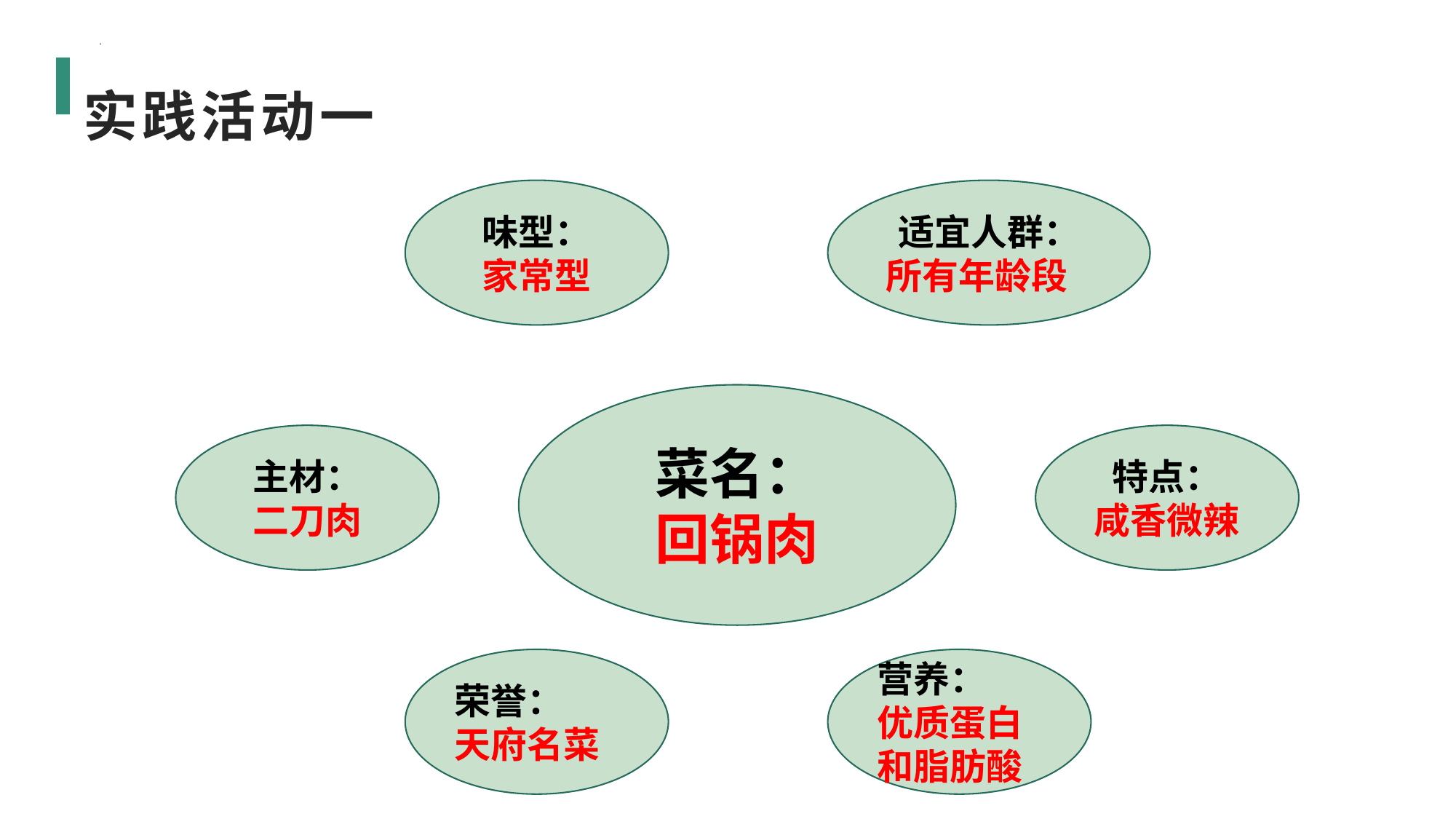

# 实践活动一
味型：
家常型
适宜人群：
所有年龄段
菜名：
回锅肉
主材：
二刀肉
特点：
咸香微辣
荣誉：
天府名菜
营养：
优质蛋白和脂肪酸